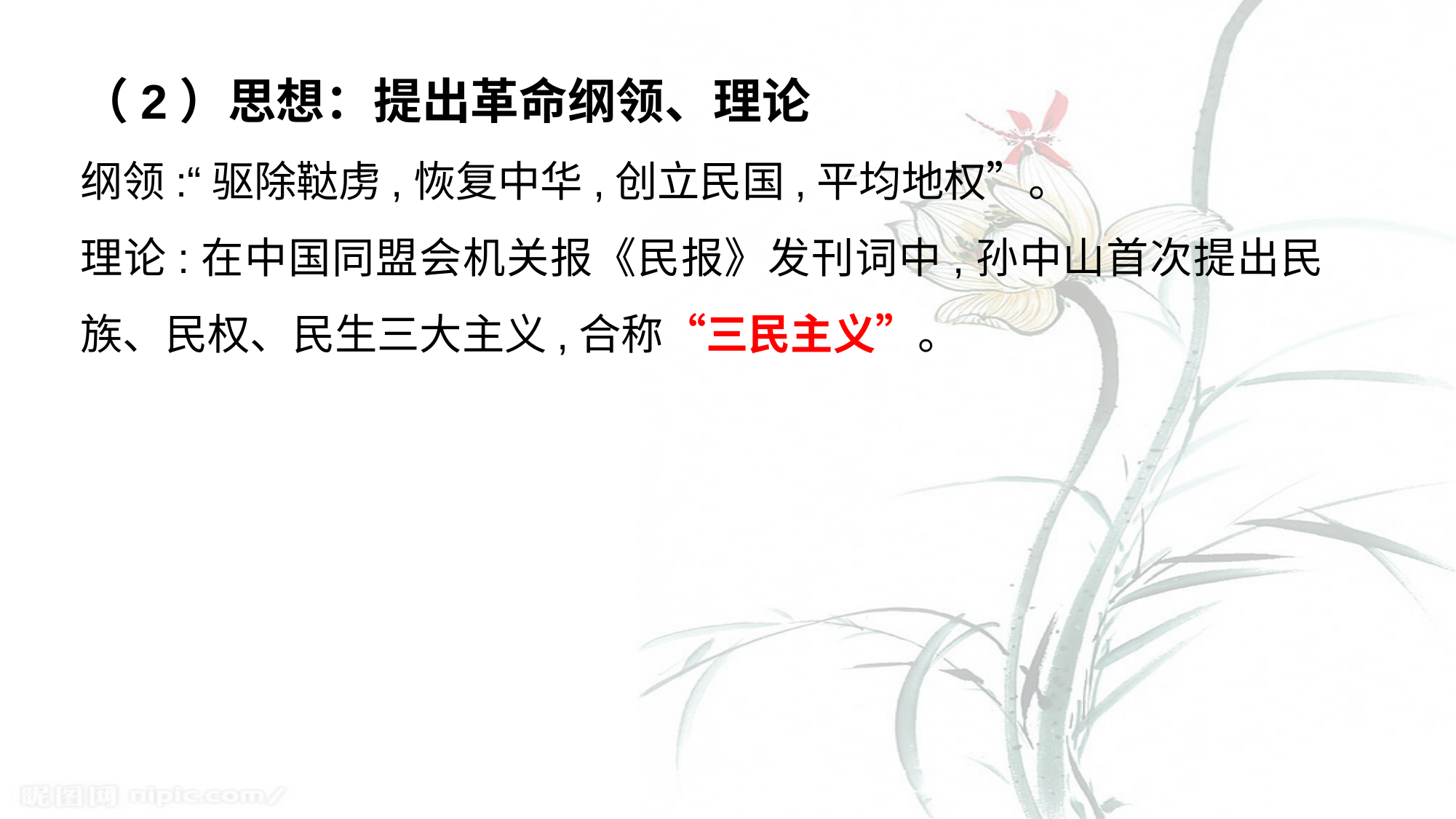

（2）思想：提出革命纲领、理论
纲领:“驱除鞑虏,恢复中华,创立民国,平均地权”。
理论:在中国同盟会机关报《民报》发刊词中,孙中山首次提出民族、民权、民生三大主义,合称“三民主义”。